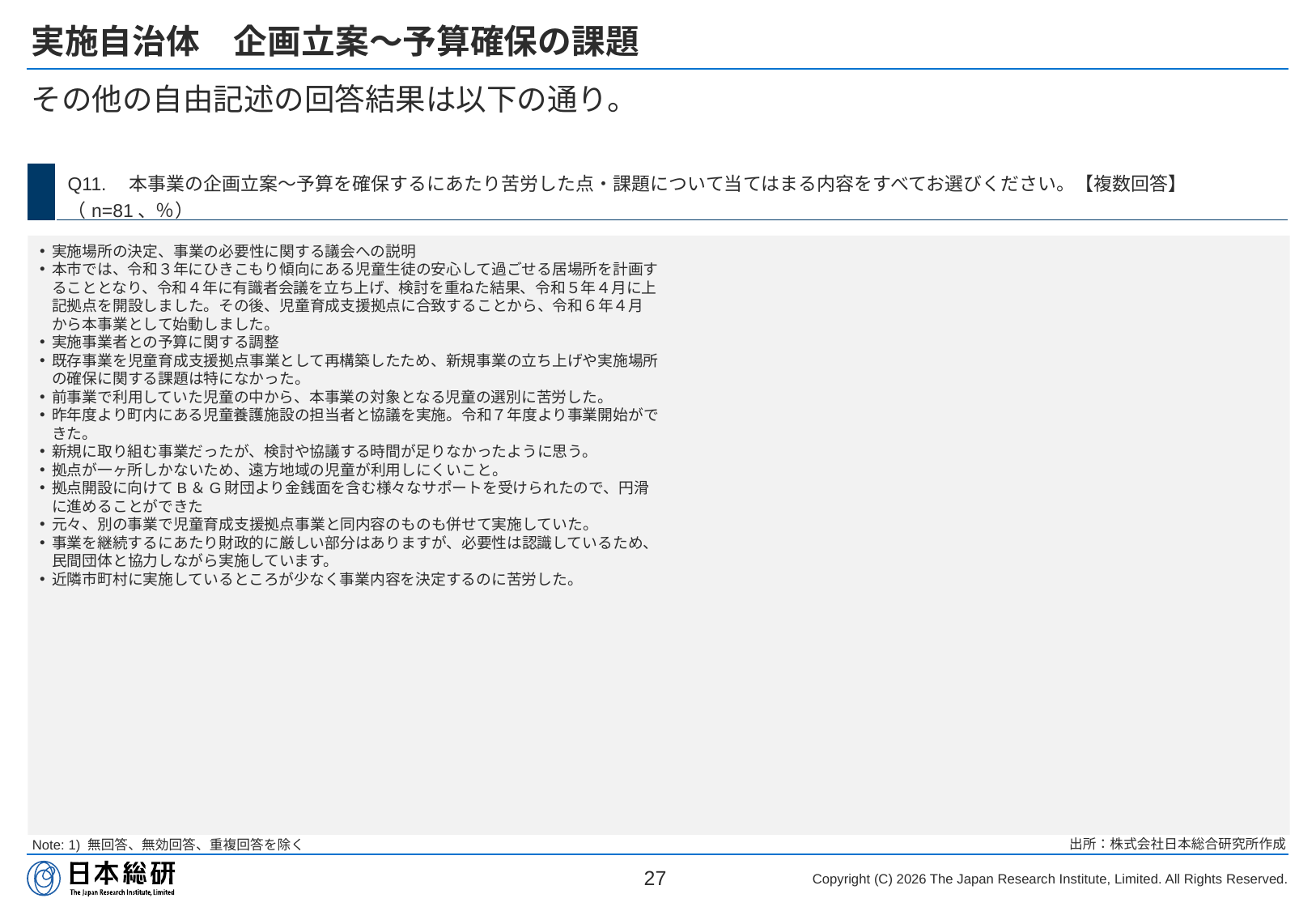

# 実施自治体　企画立案～予算確保の課題
その他の自由記述の回答結果は以下の通り。
|  | Q11.　本事業の企画立案～予算を確保するにあたり苦労した点・課題について当てはまる内容をすべてお選びください。【複数回答】 （n=81、％） |
| --- | --- |
実施場所の決定、事業の必要性に関する議会への説明
本市では、令和３年にひきこもり傾向にある児童生徒の安心して過ごせる居場所を計画することとなり、令和４年に有識者会議を立ち上げ、検討を重ねた結果、令和５年４月に上記拠点を開設しました。その後、児童育成支援拠点に合致することから、令和６年４月から本事業として始動しました。
実施事業者との予算に関する調整
既存事業を児童育成支援拠点事業として再構築したため、新規事業の立ち上げや実施場所の確保に関する課題は特になかった。
前事業で利用していた児童の中から、本事業の対象となる児童の選別に苦労した。
昨年度より町内にある児童養護施設の担当者と協議を実施。令和７年度より事業開始ができた。
新規に取り組む事業だったが、検討や協議する時間が足りなかったように思う。
拠点が一ヶ所しかないため、遠方地域の児童が利用しにくいこと。
拠点開設に向けてB＆G財団より金銭面を含む様々なサポートを受けられたので、円滑に進めることができた
元々、別の事業で児童育成支援拠点事業と同内容のものも併せて実施していた。
事業を継続するにあたり財政的に厳しい部分はありますが、必要性は認識しているため、民間団体と協力しながら実施しています。
近隣市町村に実施しているところが少なく事業内容を決定するのに苦労した。

出所：株式会社日本総合研究所作成
Note: 1) 無回答、無効回答、重複回答を除く